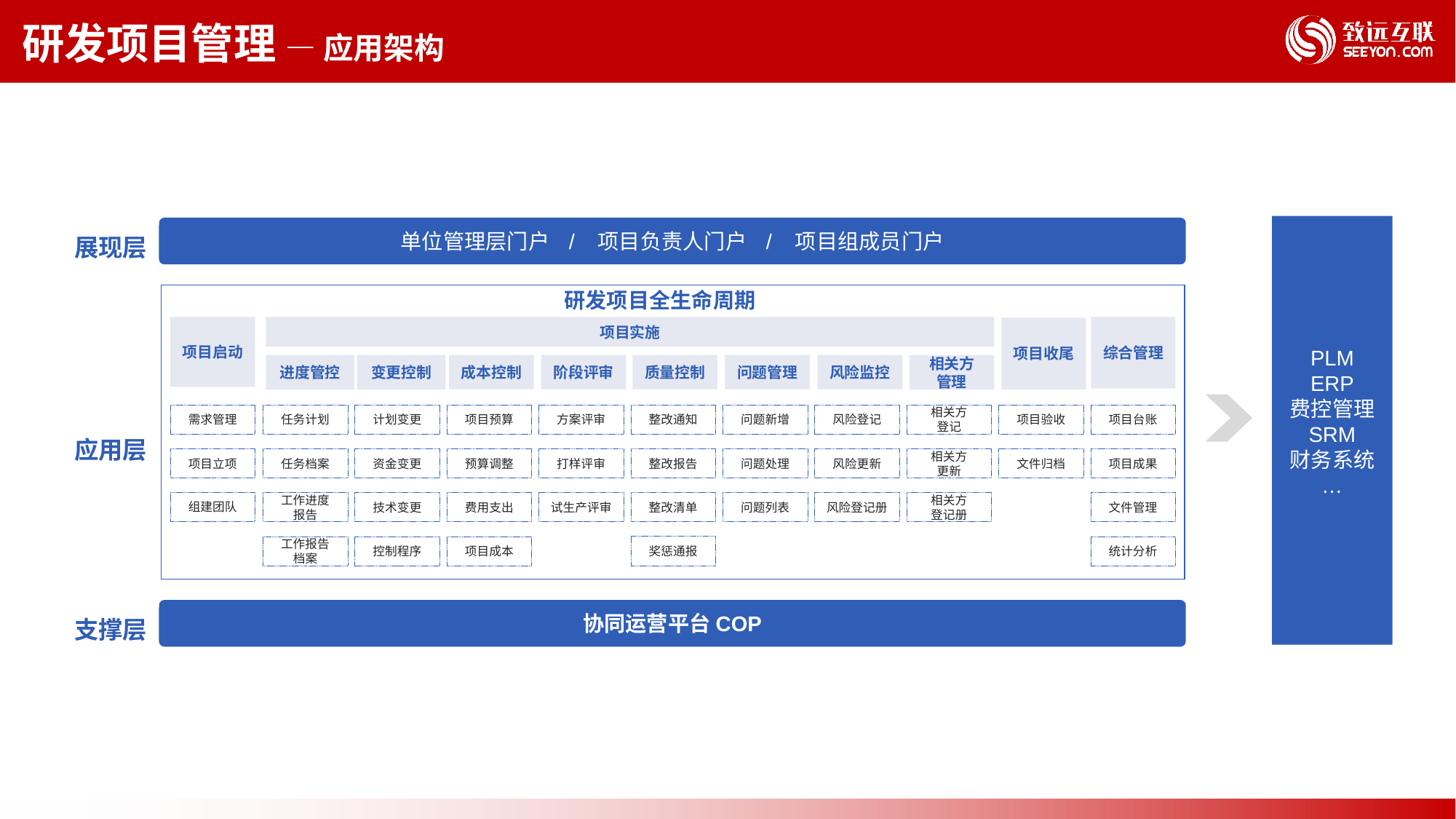

研发项目管理 — 应用架构

PLM
ERP
费控管理
SRM
财务系统
…

单位管理层门户   /   项目负责人门户   /   项目组成员门户
展现层
研发项目全生命周期

项目启动
项目实施
综合管理
项目收尾
进度管控
变更控制
成本控制
阶段评审
质量控制
问题管理
风险监控
相关方
管理
需求管理
任务计划
计划变更
项目预算
方案评审
整改通知
问题新增
风险登记
相关方
登记
项目验收
项目台账
项目立项
任务档案
资金变更
预算调整
打样评审
整改报告
问题处理
风险更新
相关方
更新
文件归档
项目成果
组建团队
工作进度
报告
技术变更
费用支出
试生产评审
整改清单
问题列表
风险登记册
相关方
登记册
文件管理
奖惩通报
工作报告
档案
控制程序
项目成本
统计分析
应用层

协同运营平台COP
支撑层